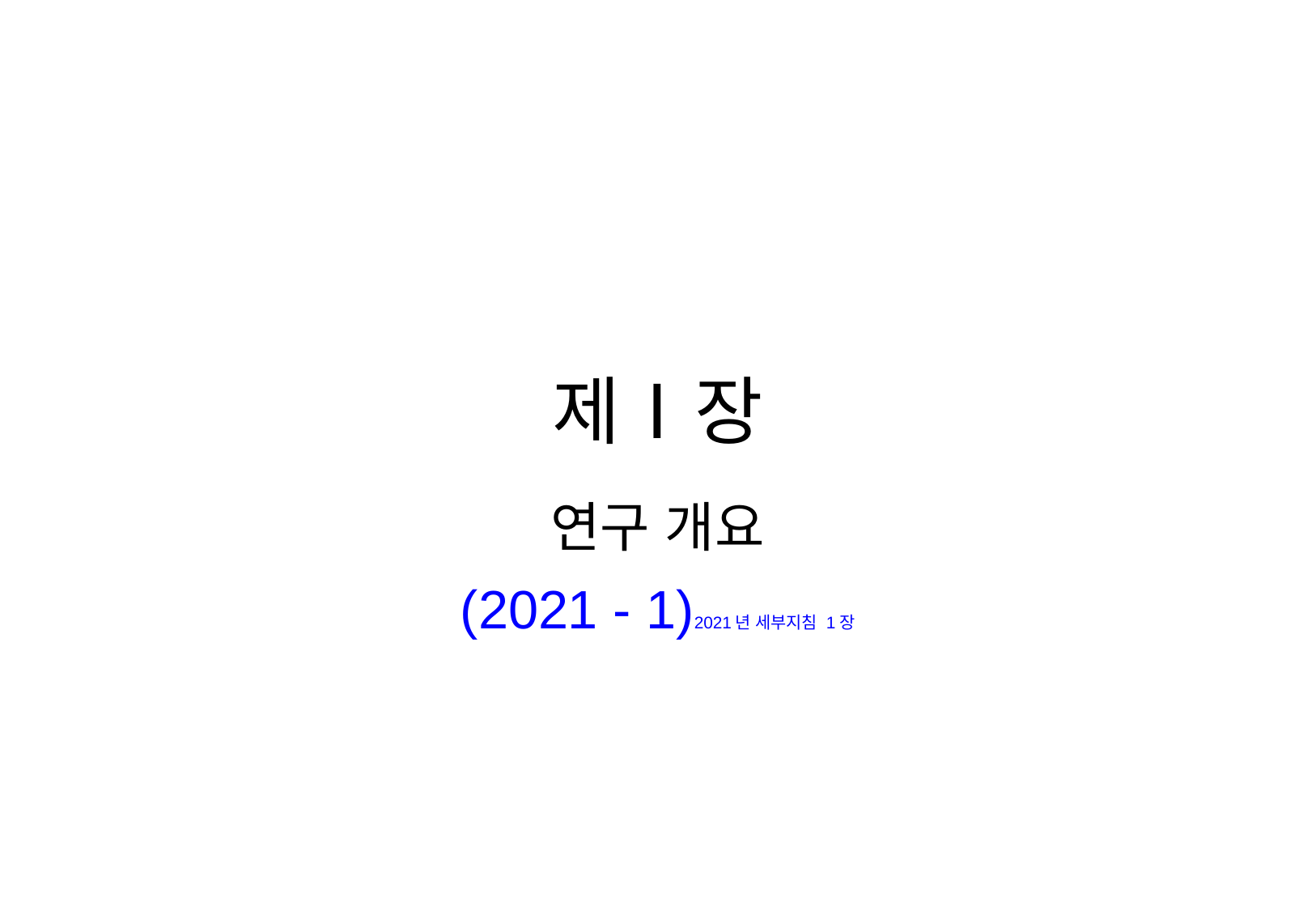

# 제Ⅰ장
연구 개요
(2021 - 1)2021년 세부지침 1장